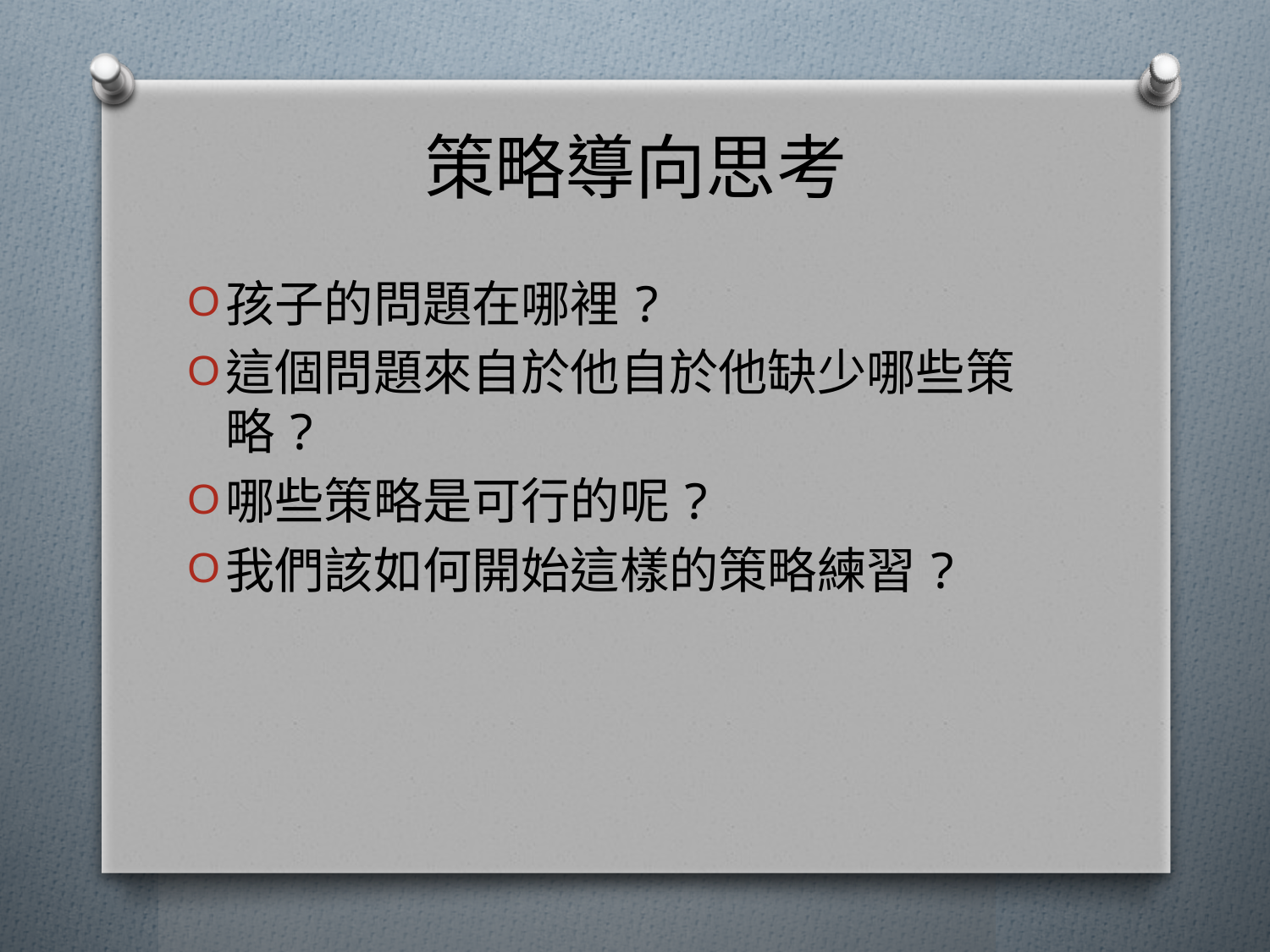

# 策略導向思考
孩子的問題在哪裡?
這個問題來自於他自於他缺少哪些策略?
哪些策略是可行的呢?
我們該如何開始這樣的策略練習?